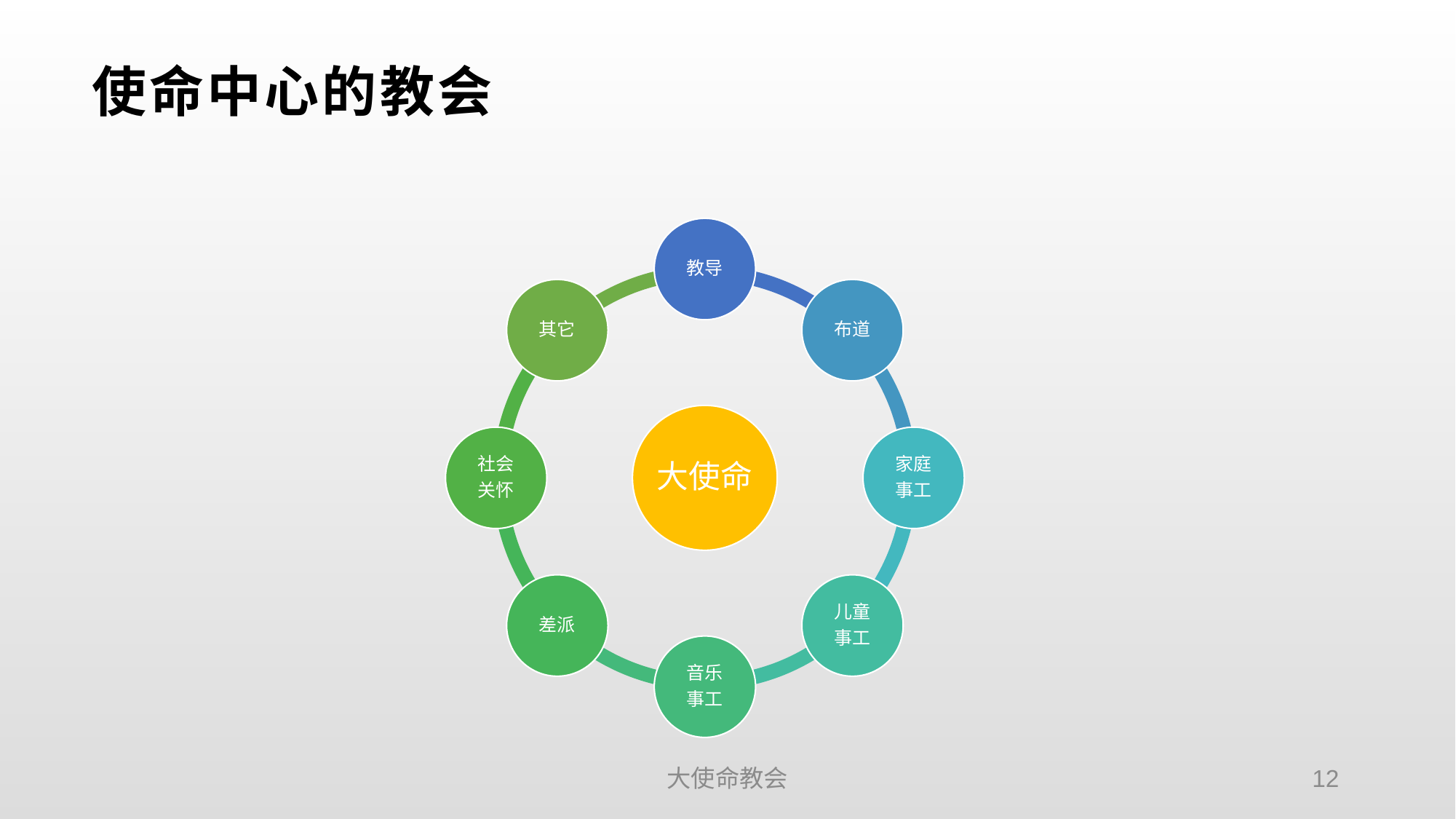

# 使命中心的教会
大使命
教导
布道
家庭
事工
儿童
事工
音乐
事工
差派
社会
关怀
其它
大使命教会
12